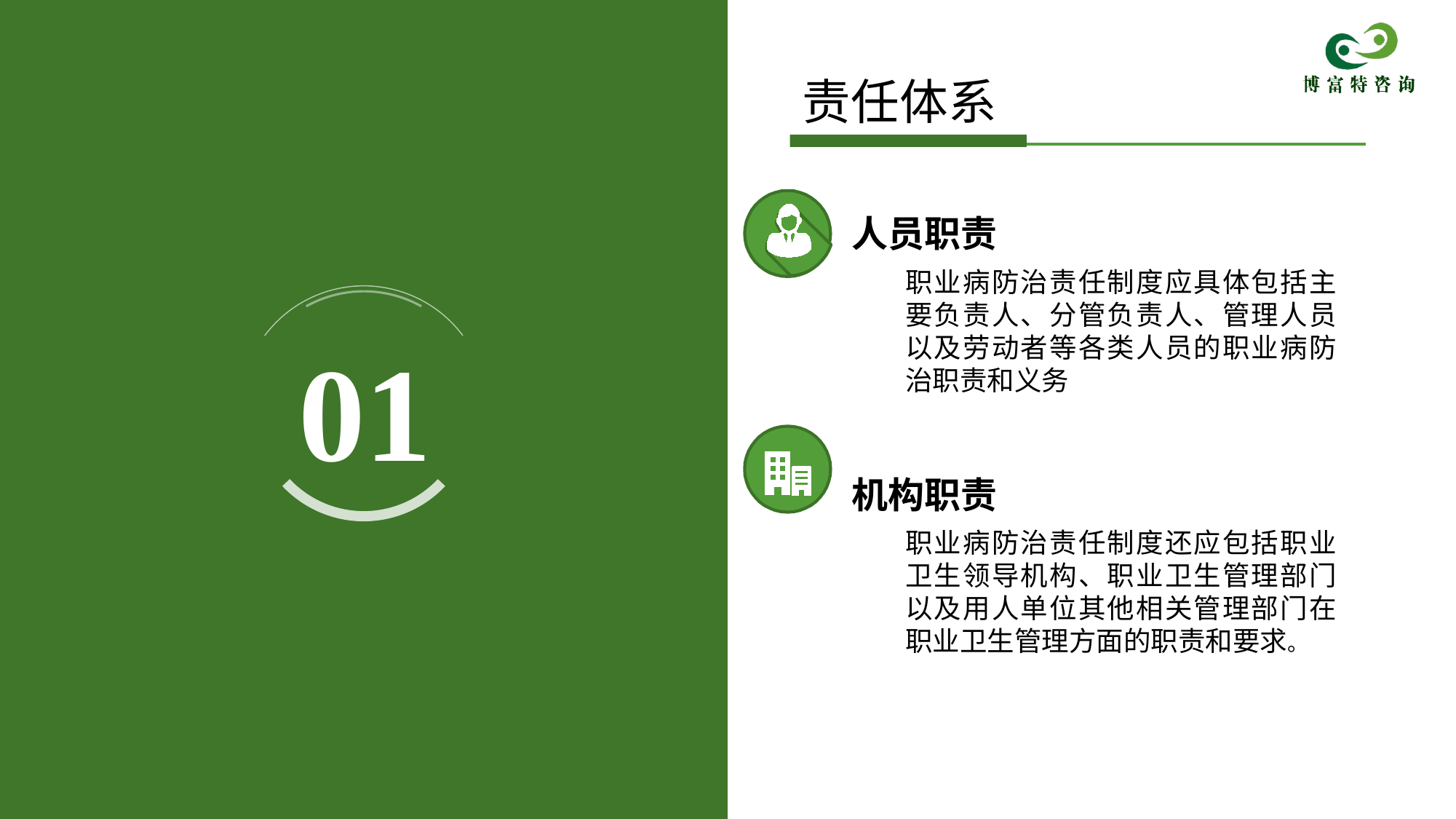

责任体系

人员职责
职业病防治责任制度应具体包括主要负责人、分管负责人、管理人员以及劳动者等各类人员的职业病防治职责和义务

01

机构职责
职业病防治责任制度还应包括职业卫生领导机构、职业卫生管理部门以及用人单位其他相关管理部门在职业卫生管理方面的职责和要求。